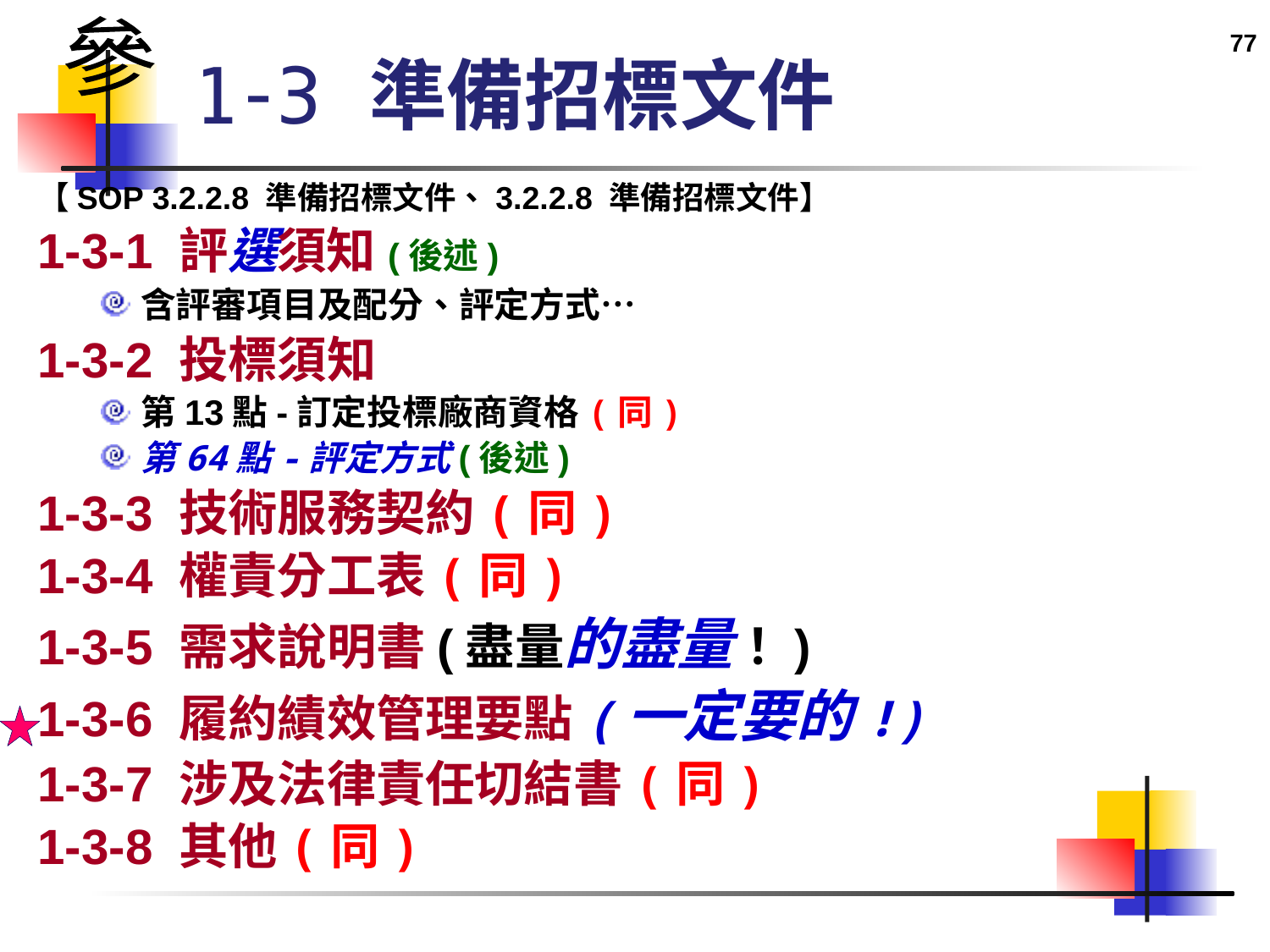

77
參
# 1-3 準備招標文件
【SOP 3.2.2.8 準備招標文件、3.2.2.8 準備招標文件】
1-3-1 評選須知(後述)
含評審項目及配分、評定方式…
1-3-2 投標須知
第13點-訂定投標廠商資格(同)
第64點-評定方式(後述)
1-3-3 技術服務契約(同)
1-3-4 權責分工表(同)
1-3-5 需求說明書(盡量的盡量！)
1-3-6 履約績效管理要點(一定要的!)
1-3-7 涉及法律責任切結書(同)
1-3-8 其他(同)